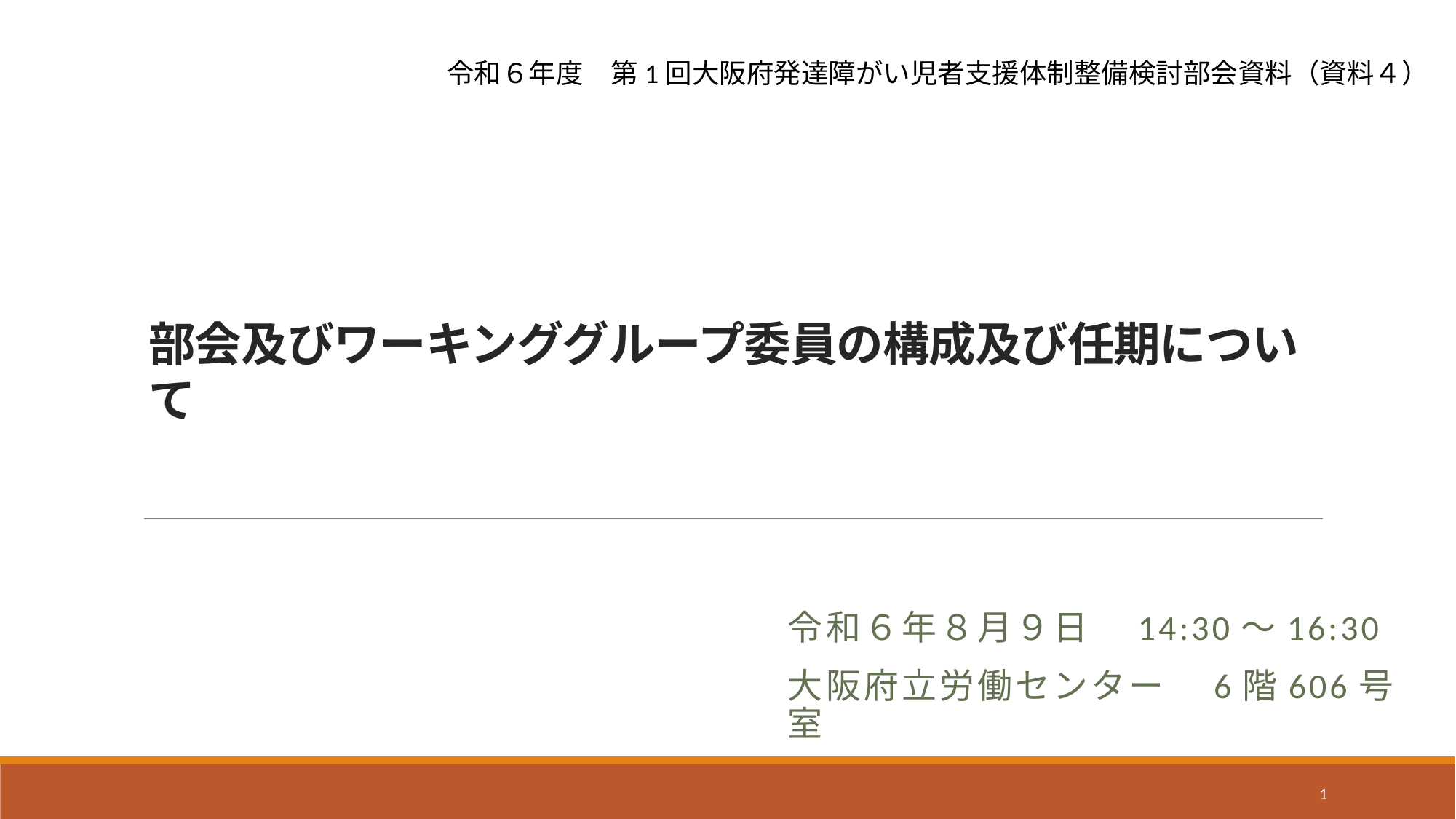

令和６年度　第1回大阪府発達障がい児者支援体制整備検討部会資料（資料４）
# 部会及びワーキンググループ委員の構成及び任期について
令和６年８月９日　14:30～16:30
大阪府立労働センター　6階606号室
1